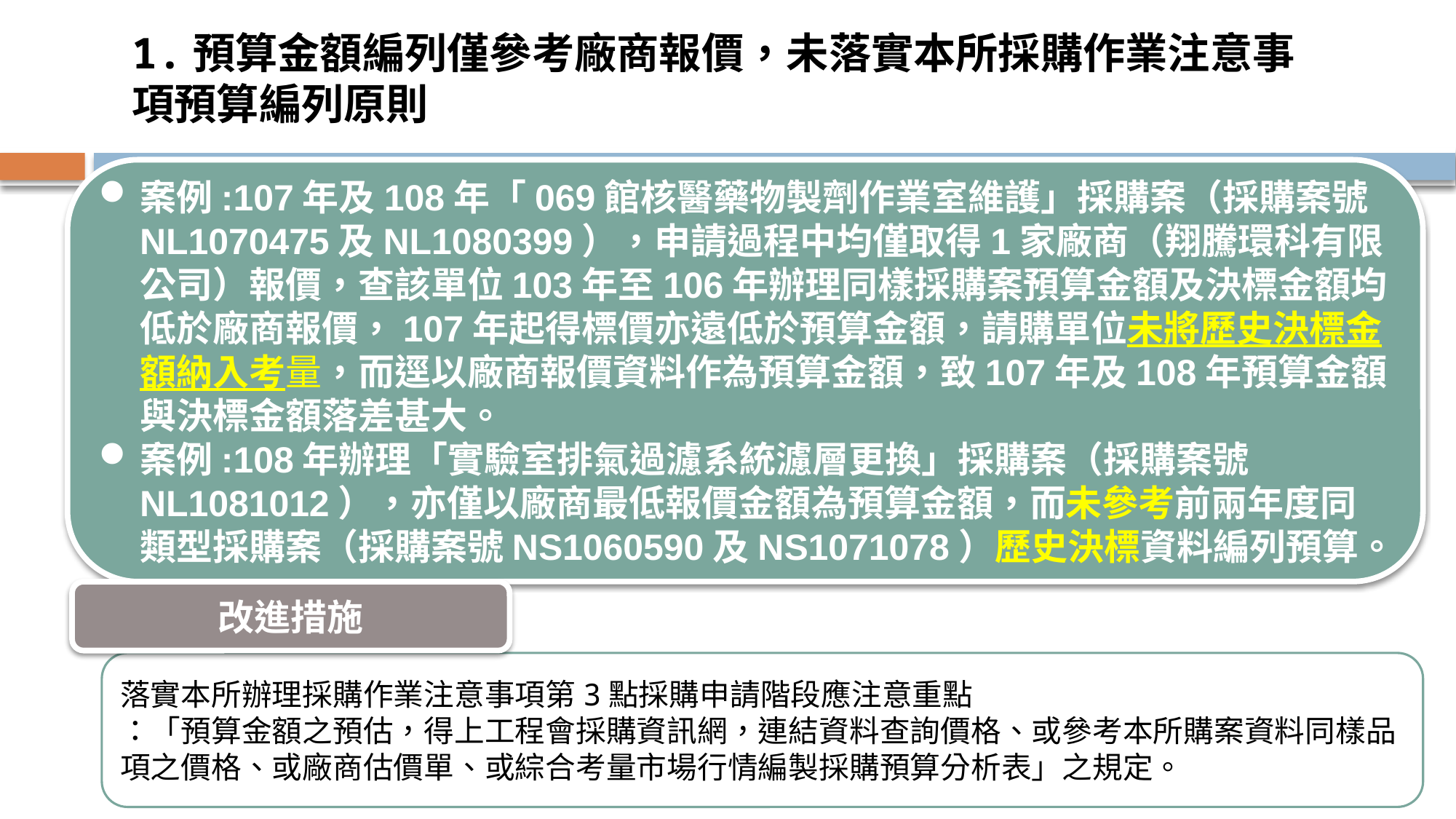

1.預算金額編列僅參考廠商報價，未落實本所採購作業注意事項預算編列原則
案例:107年及108年「069館核醫藥物製劑作業室維護」採購案（採購案號NL1070475及NL1080399），申請過程中均僅取得1家廠商（翔騰環科有限公司）報價，查該單位103年至106年辦理同樣採購案預算金額及決標金額均低於廠商報價，107年起得標價亦遠低於預算金額，請購單位未將歷史決標金額納入考量，而逕以廠商報價資料作為預算金額，致107年及108年預算金額與決標金額落差甚大。
案例:108年辦理「實驗室排氣過濾系統濾層更換」採購案（採購案號NL1081012），亦僅以廠商最低報價金額為預算金額，而未參考前兩年度同類型採購案（採購案號NS1060590及NS1071078）歷史決標資料編列預算。
改進措施
落實本所辦理採購作業注意事項第3點採購申請階段應注意重點
：「預算金額之預估，得上工程會採購資訊網，連結資料查詢價格、或參考本所購案資料同樣品項之價格、或廠商估價單、或綜合考量市場行情編製採購預算分析表」之規定。